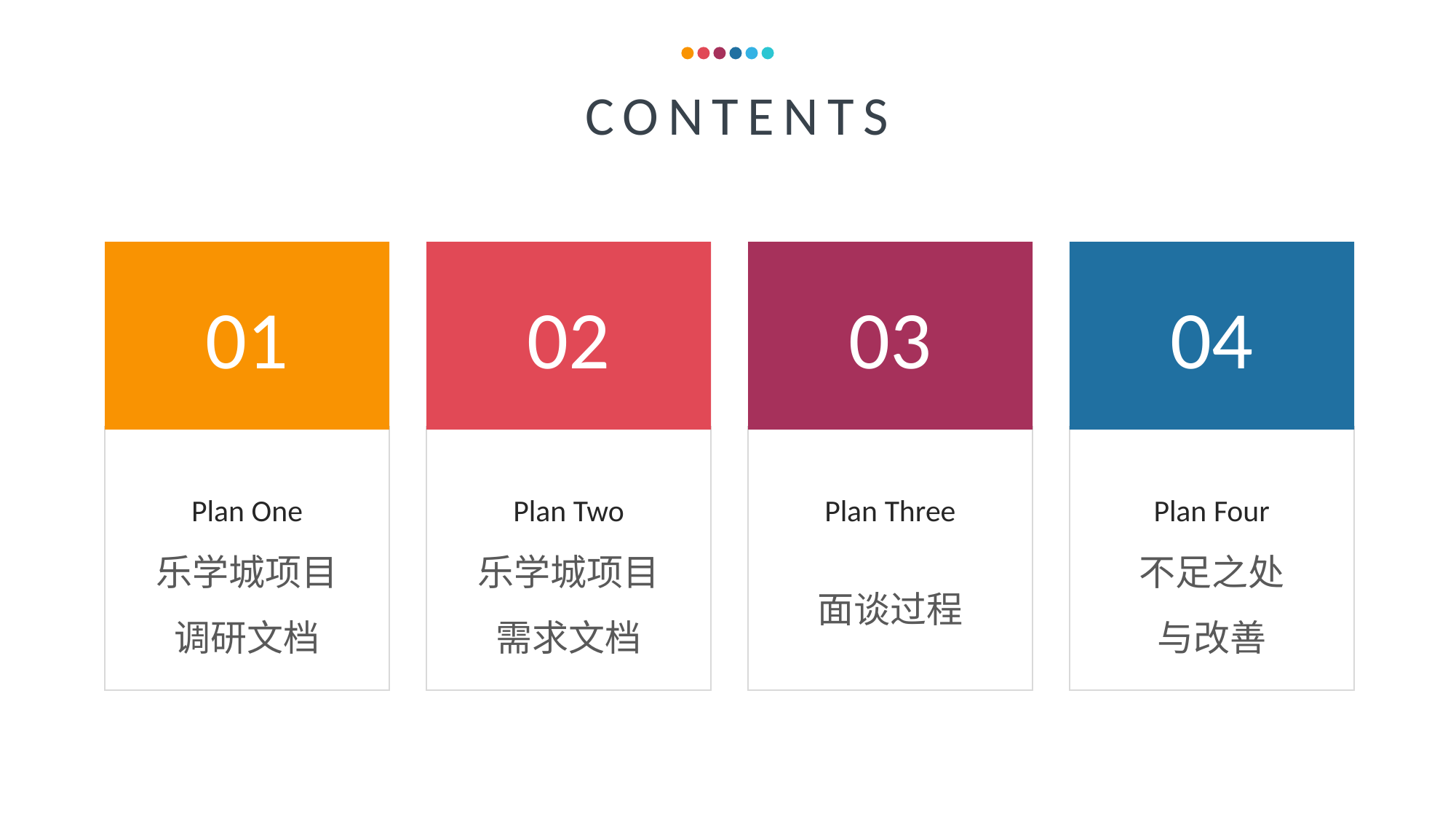

CONTENTS
01
02
03
04

Plan One
乐学城项目
调研文档
Plan Two
乐学城项目
需求文档
Plan Three

面谈过程
Plan Four
不足之处
与改善